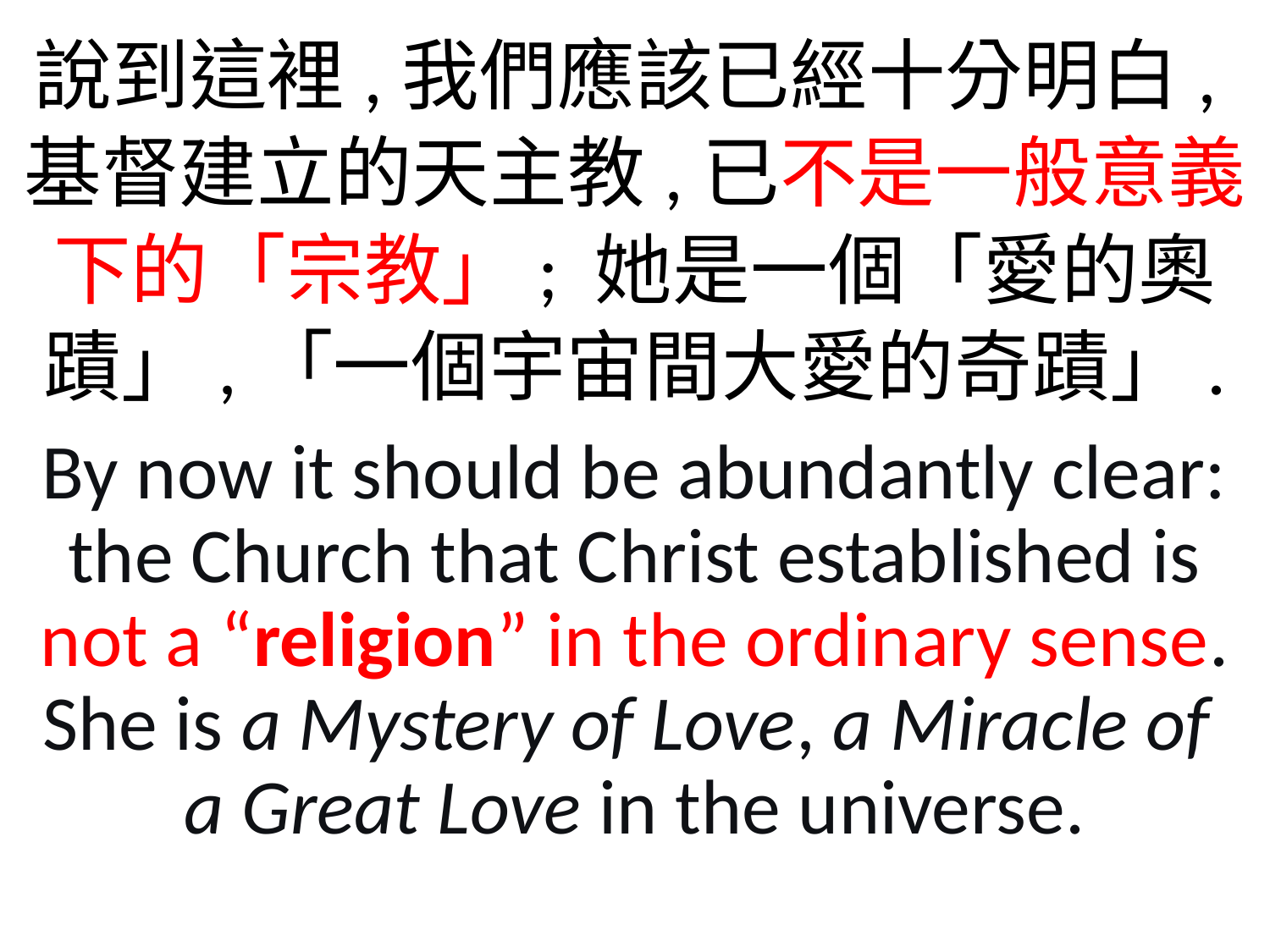

說到這裡,我們應該已經十分明白,基督建立的天主教,已不是一般意義下的「宗教」; 她是一個「愛的奧蹟」,「一個宇宙間大愛的奇蹟」.
By now it should be abundantly clear: the Church that Christ established is not a “religion” in the ordinary sense. She is a Mystery of Love, a Miracle of
a Great Love in the universe.